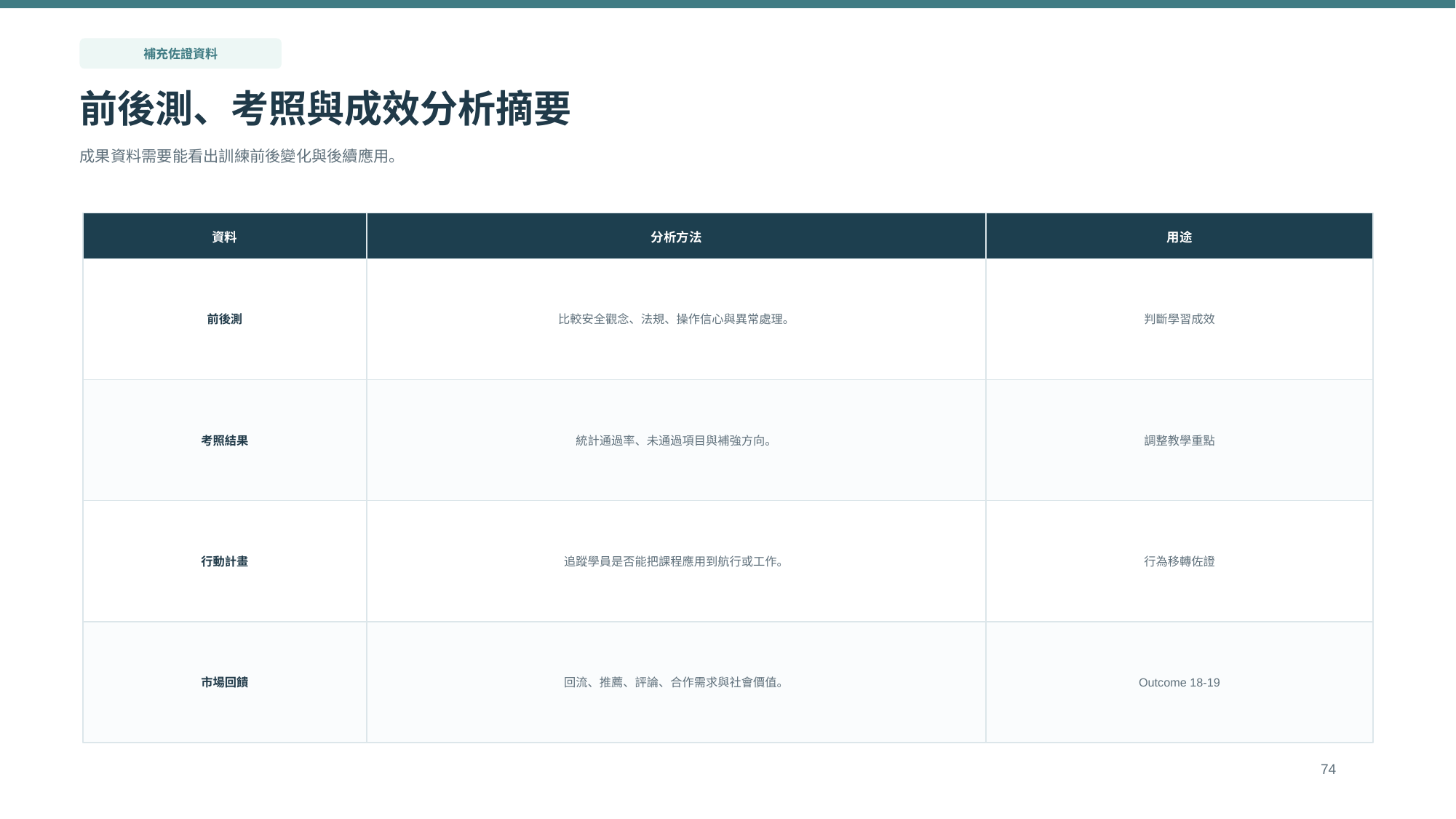

補充佐證資料
前後測、考照與成效分析摘要
成果資料需要能看出訓練前後變化與後續應用。
資料
分析方法
用途
前後測
比較安全觀念、法規、操作信心與異常處理。
判斷學習成效
考照結果
統計通過率、未通過項目與補強方向。
調整教學重點
行動計畫
追蹤學員是否能把課程應用到航行或工作。
行為移轉佐證
市場回饋
回流、推薦、評論、合作需求與社會價值。
Outcome 18-19
74